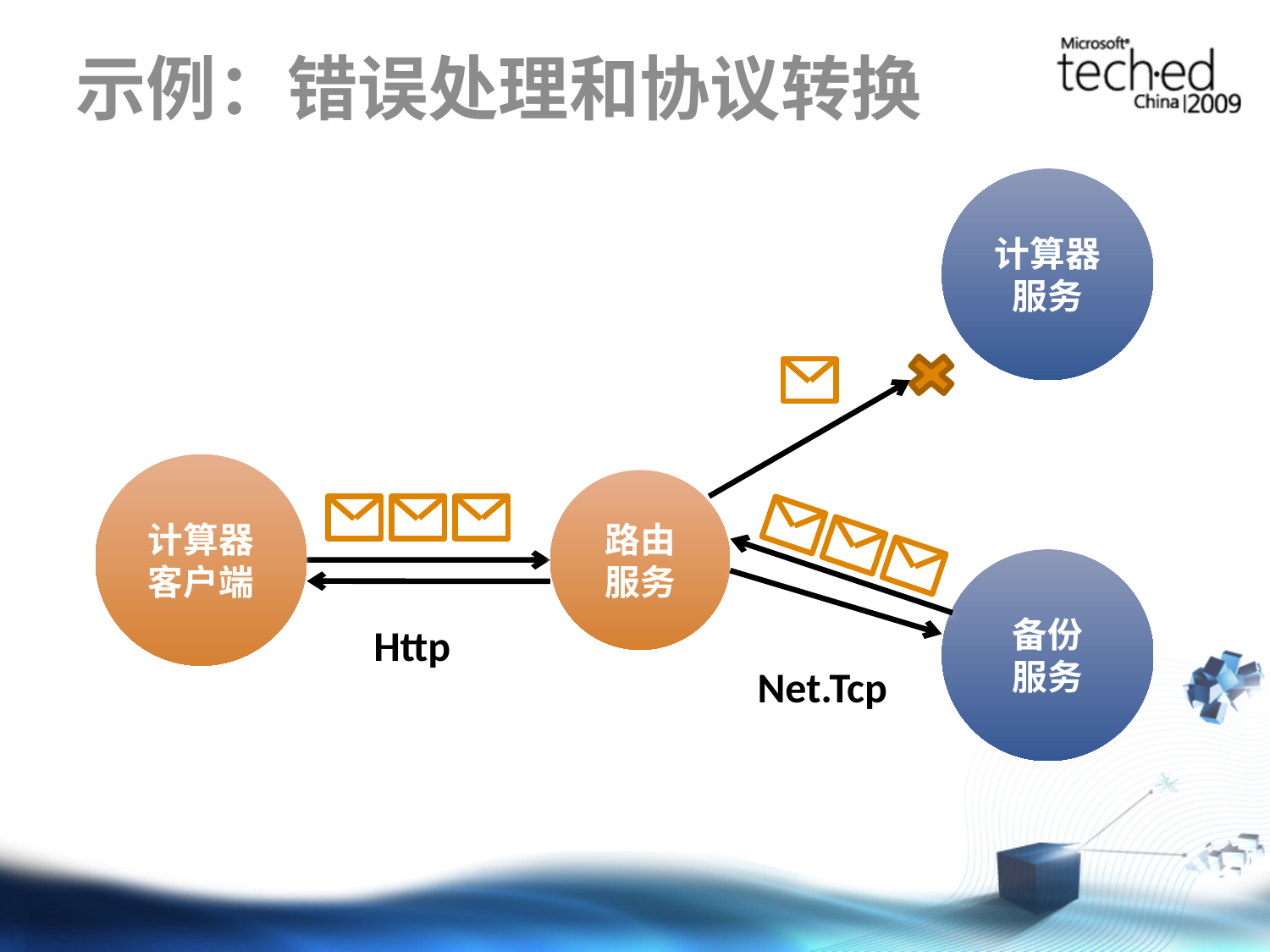

# 示例：错误处理和协议转换
计算器服务

计算器客户端
路由
服务

备份
服务
Http
Net.Tcp